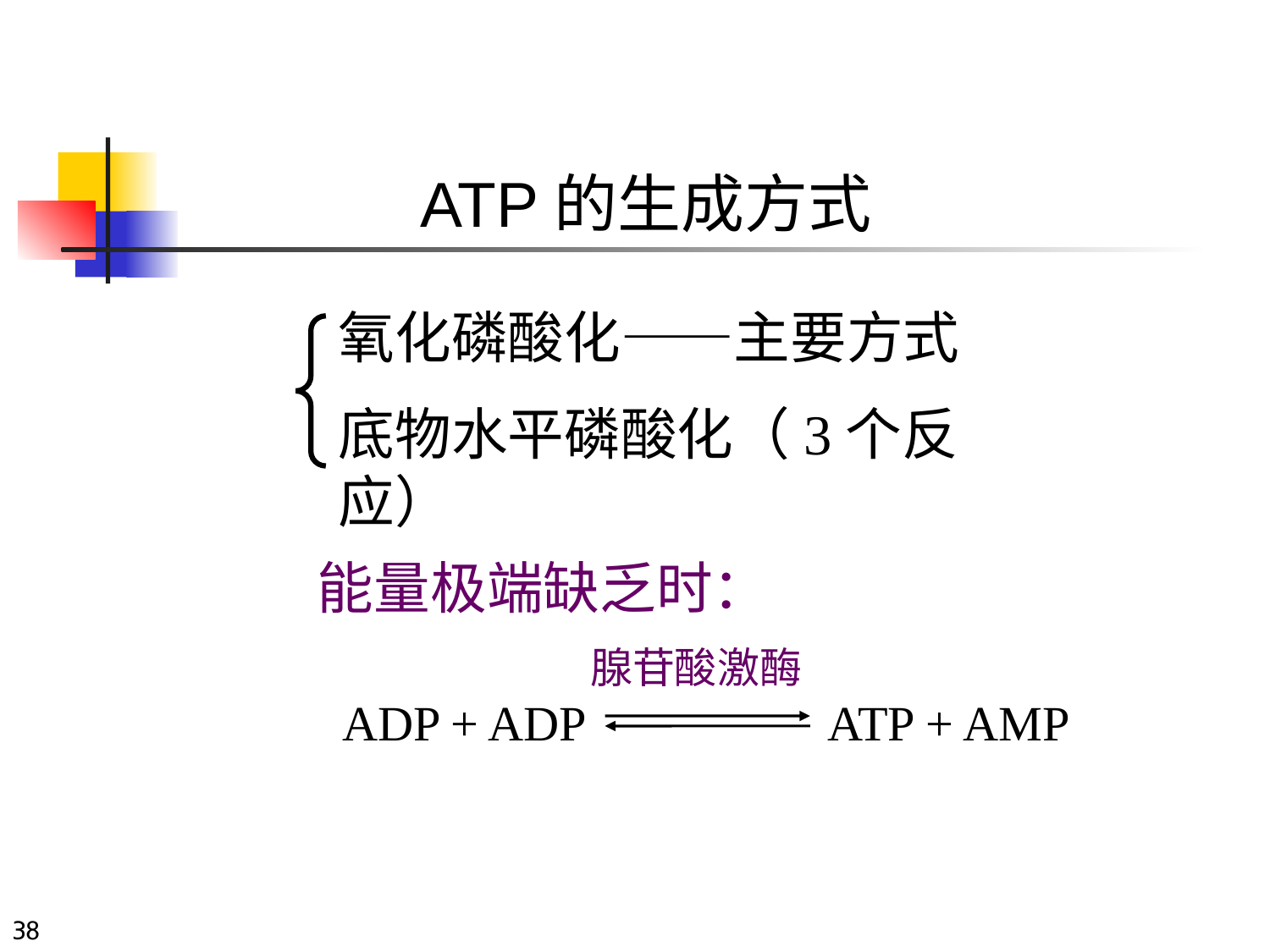

# ATP的生成方式
氧化磷酸化——主要方式
底物水平磷酸化（3个反应）

能量极端缺乏时：
腺苷酸激酶
 ADP + ADP                    ATP + AMP

38